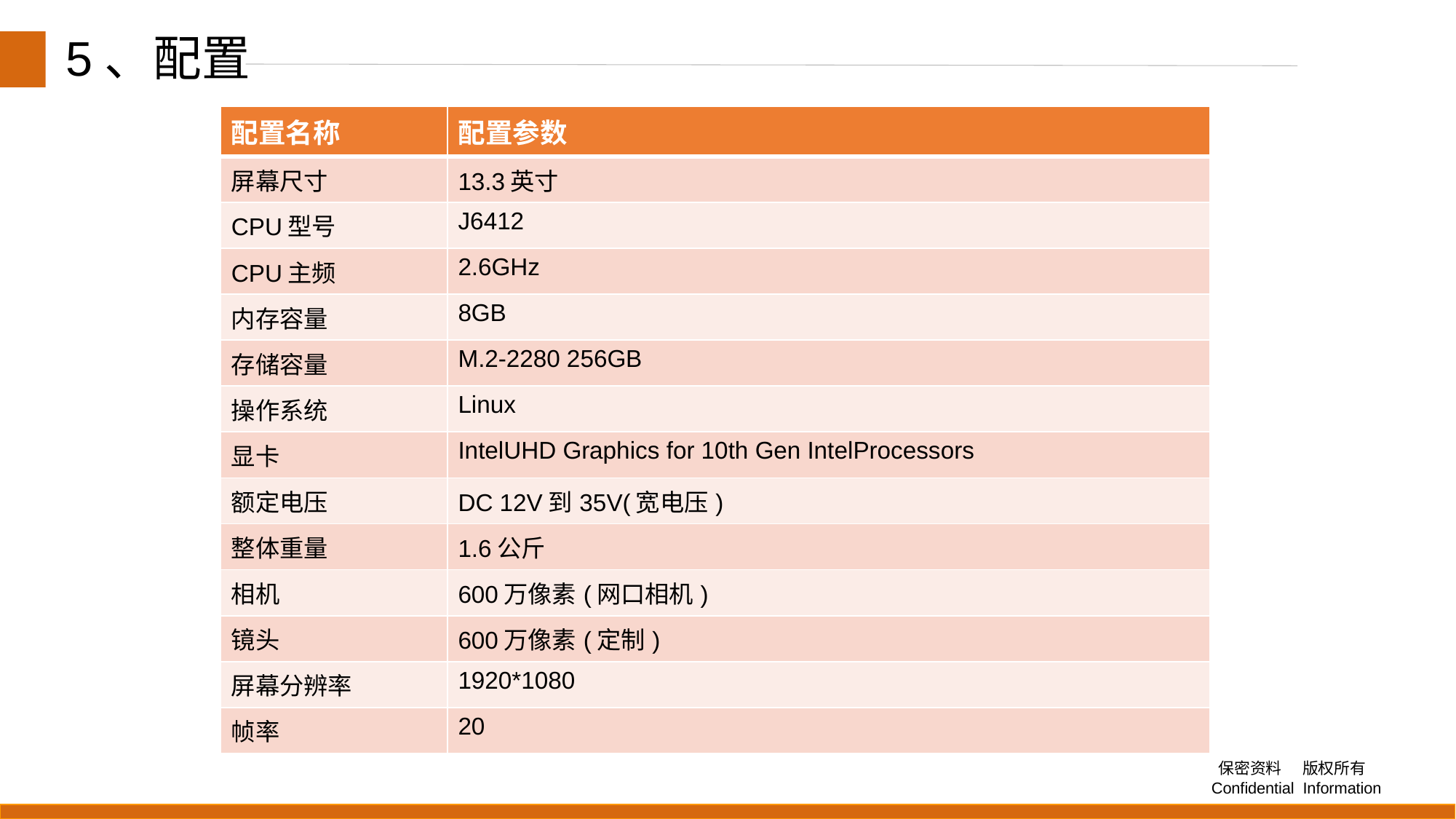

5、配置
| 配置名称 | 配置参数 |
| --- | --- |
| 屏幕尺寸 | 13.3英寸 |
| CPU型号 | J6412 |
| CPU主频 | 2.6GHz |
| 内存容量 | 8GB |
| 存储容量 | M.2-2280 256GB |
| 操作系统 | Linux |
| 显卡 | IntelUHD Graphics for 10th Gen IntelProcessors |
| 额定电压 | DC 12V到35V(宽电压) |
| 整体重量 | 1.6公斤 |
| 相机 | 600万像素(网口相机) |
| 镜头 | 600万像素(定制) |
| 屏幕分辨率 | 1920\*1080 |
| 帧率 | 20 |